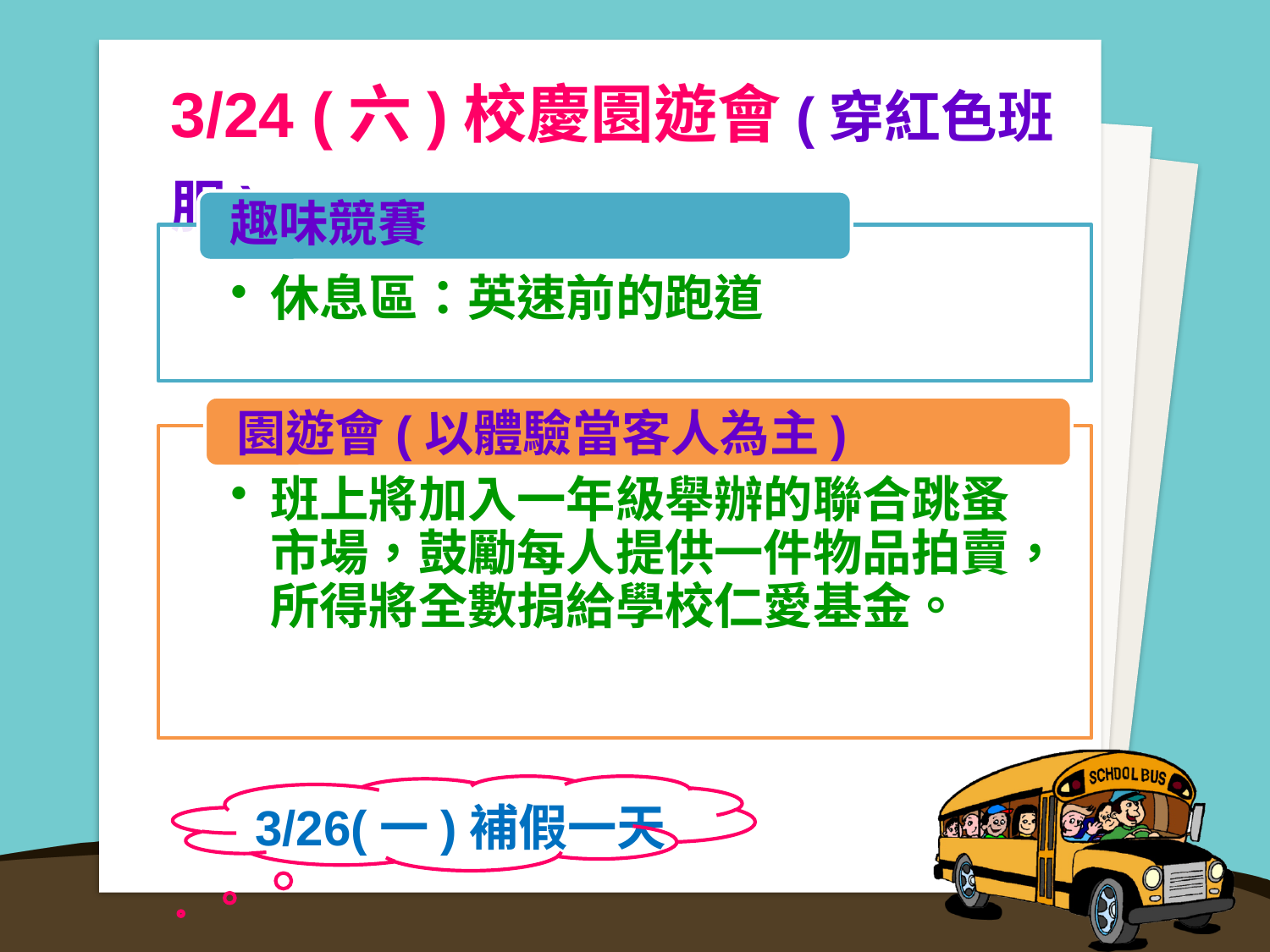

3/24 (六)校慶園遊會(穿紅色班服)

休息區：英速前的跑道
趣味競賽
班上將加入一年級舉辦的聯合跳蚤市場，鼓勵每人提供一件物品拍賣，所得將全數捐給學校仁愛基金。
園遊會(以體驗當客人為主)
3/26(一)補假一天